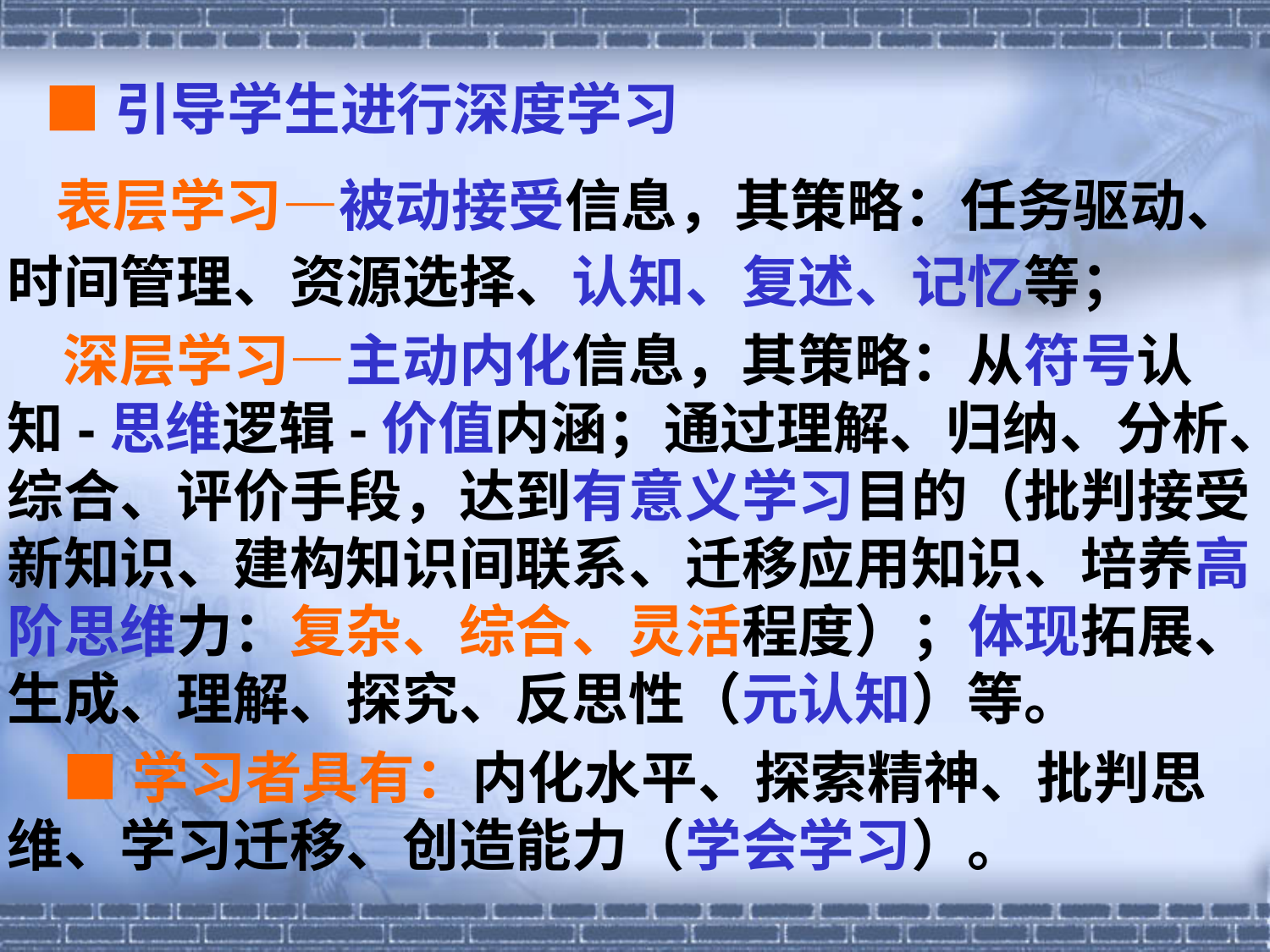

■引导学生进行深度学习
      表层学习—被动接受信息，其策略：任务驱动、时间管理、资源选择、认知、复述、记忆等；
       深层学习—主动内化信息，其策略：从符号认知-思维逻辑-价值内涵；通过理解、归纳、分析、综合、评价手段，达到有意义学习目的（批判接受新知识、建构知识间联系、迁移应用知识、培养高阶思维力：复杂、综合、灵活程度）；体现拓展、生成、理解、探究、反思性（元认知）等。
        ■学习者具有：内化水平、探索精神、批判思维、学习迁移、创造能力（学会学习）。